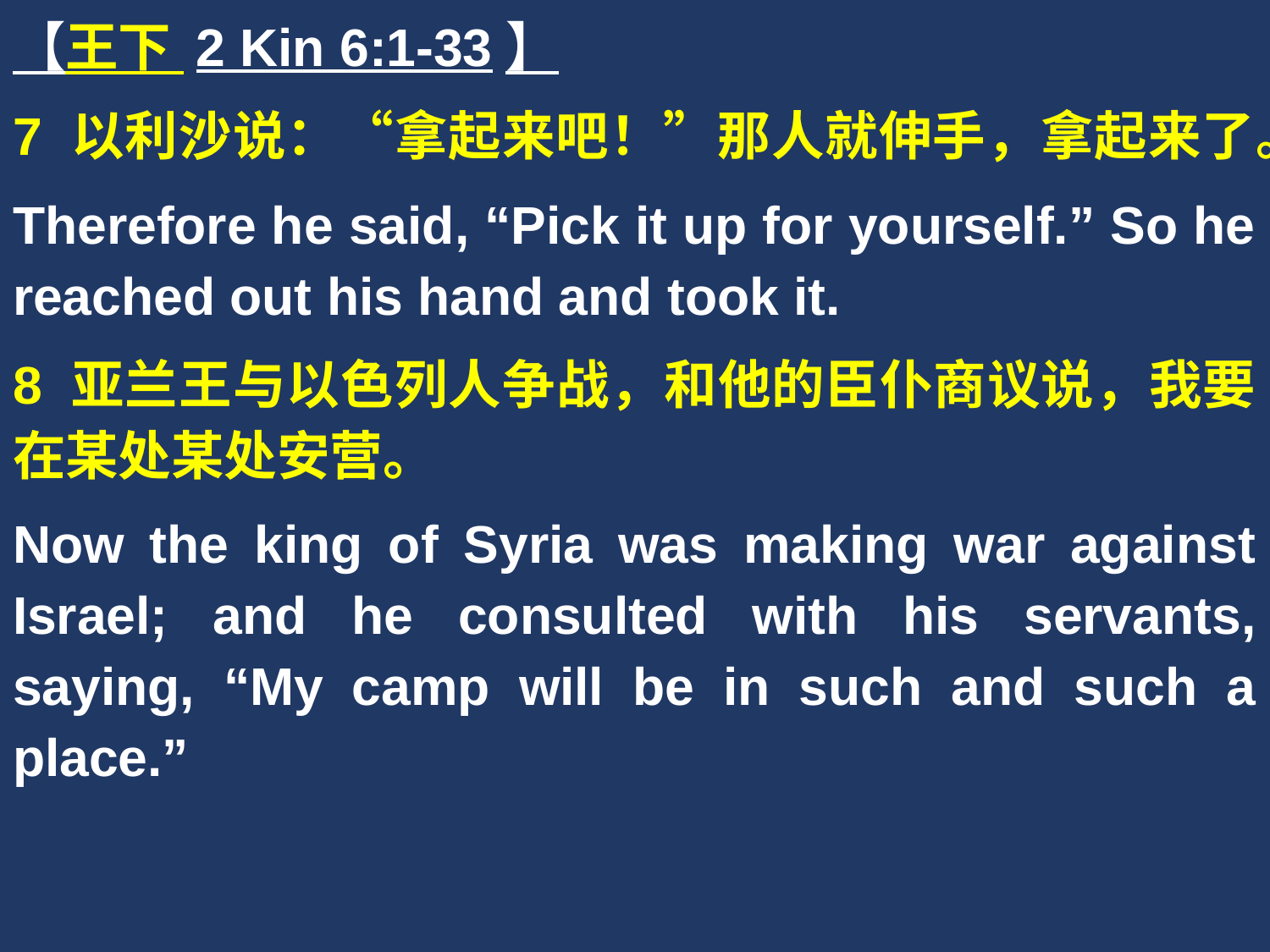

【王下 2 Kin 6:1-33】
7 以利沙说：“拿起来吧！”那人就伸手，拿起来了。
Therefore he said, “Pick it up for yourself.” So he reached out his hand and took it.
8 亚兰王与以色列人争战，和他的臣仆商议说，我要在某处某处安营。
Now the king of Syria was making war against Israel; and he consulted with his servants, saying, “My camp will be in such and such a place.”